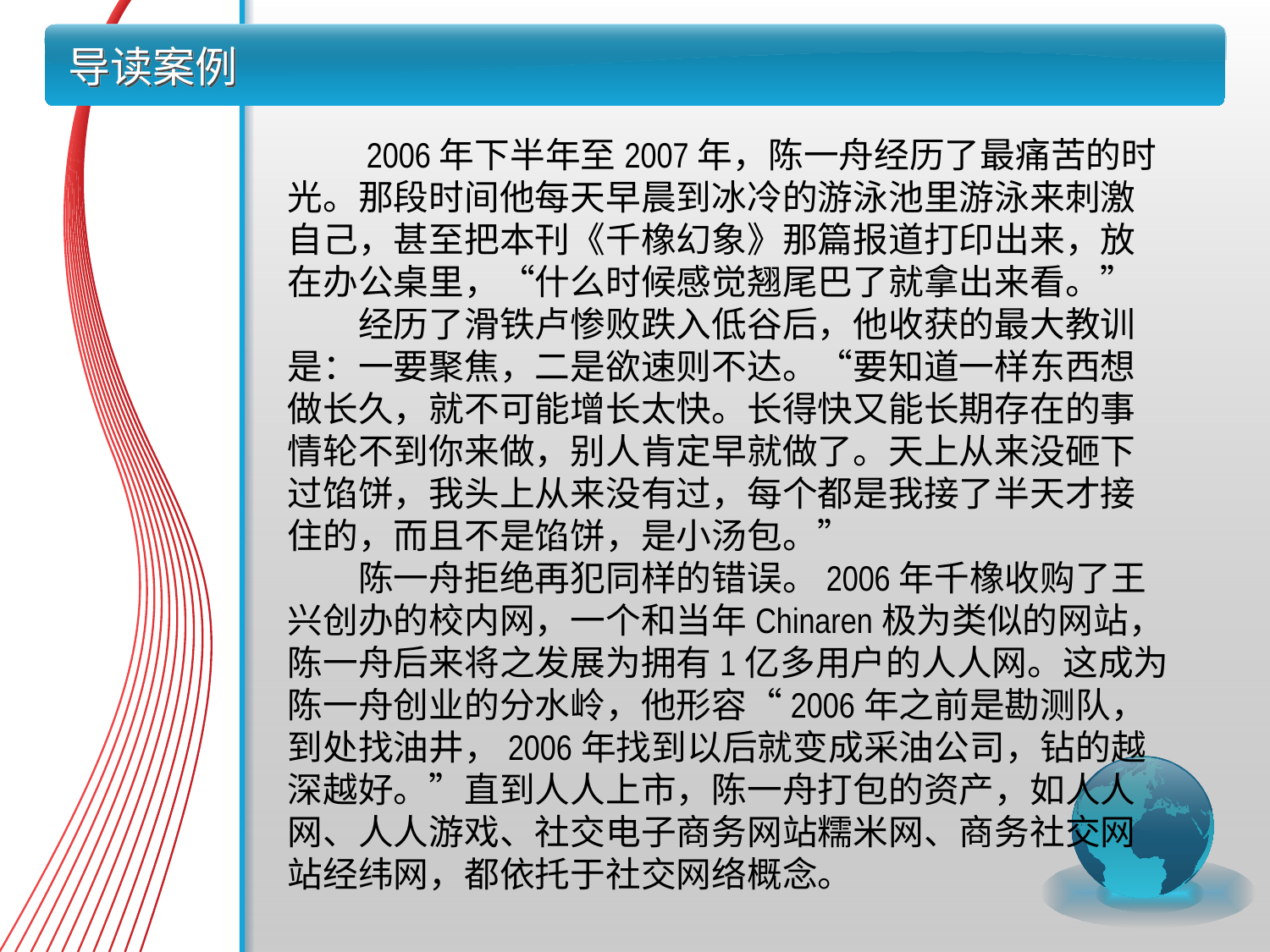

# 导读案例
　　2006年下半年至2007年，陈一舟经历了最痛苦的时光。那段时间他每天早晨到冰冷的游泳池里游泳来刺激自己，甚至把本刊《千橡幻象》那篇报道打印出来，放在办公桌里，“什么时候感觉翘尾巴了就拿出来看。”
　　经历了滑铁卢惨败跌入低谷后，他收获的最大教训是：一要聚焦，二是欲速则不达。“要知道一样东西想做长久，就不可能增长太快。长得快又能长期存在的事情轮不到你来做，别人肯定早就做了。天上从来没砸下过馅饼，我头上从来没有过，每个都是我接了半天才接住的，而且不是馅饼，是小汤包。”
　　陈一舟拒绝再犯同样的错误。2006年千橡收购了王兴创办的校内网，一个和当年Chinaren极为类似的网站，陈一舟后来将之发展为拥有1亿多用户的人人网。这成为陈一舟创业的分水岭，他形容“2006年之前是勘测队，到处找油井，2006年找到以后就变成采油公司，钻的越深越好。”直到人人上市，陈一舟打包的资产，如人人网、人人游戏、社交电子商务网站糯米网、商务社交网站经纬网，都依托于社交网络概念。